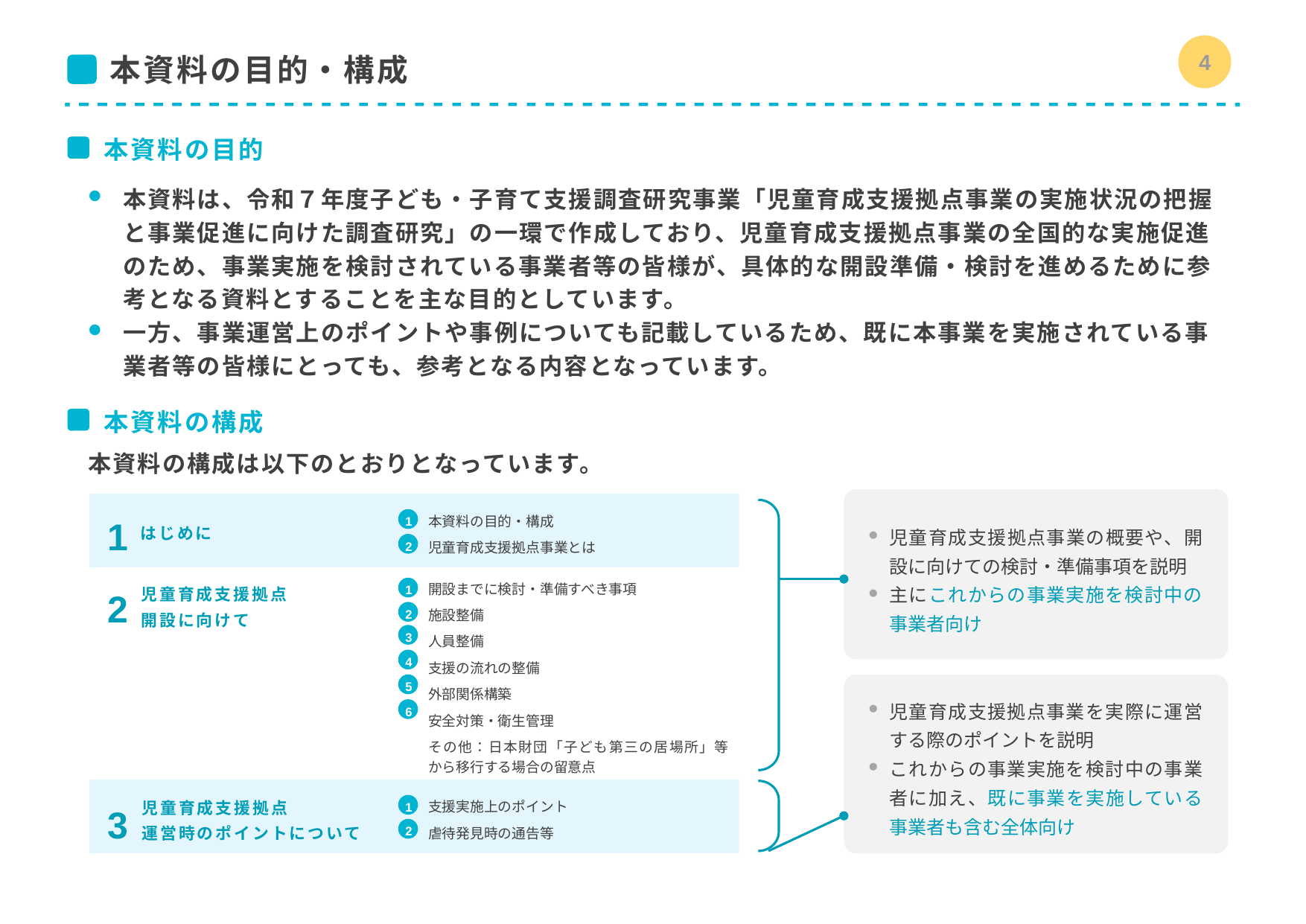

4
# 本資料の目的・構成
本資料の目的

本資料は、令和７年度子ども・子育て支援調査研究事業「児童育成支援拠点事業の実施状況の把握と事業促進に向けた調査研究」の一環で作成しており、児童育成支援拠点事業の全国的な実施促進のため、事業実施を検討されている事業者等の皆様が、具体的な開設準備・検討を進めるために参考となる資料とすることを主な目的としています。
一方、事業運営上のポイントや事例についても記載しているため、既に本事業を実施されている事業者等の皆様にとっても、参考となる内容となっています。
本資料の構成

本資料の構成は以下のとおりとなっています。

1

1
本資料の目的・構成
児童育成支援拠点事業とは
はじめに
児童育成支援拠点事業の概要や、開設に向けての検討・準備事項を説明
主にこれからの事業実施を検討中の事業者向け
2
2
開設までに検討・準備すべき事項
施設整備
人員整備
支援の流れの整備
外部関係構築
安全対策・衛生管理
その他：日本財団「子ども第三の居場所」等
から移行する場合の留意点
1
児童育成支援拠点
開設に向けて
2
3
4
5

児童育成支援拠点事業を実際に運営する際のポイントを説明
これからの事業実施を検討中の事業者に加え、既に事業を実施している事業者も含む全体向け
6

3
児童育成支援拠点
運営時のポイントについて
1
支援実施上のポイント
虐待発見時の通告等
2